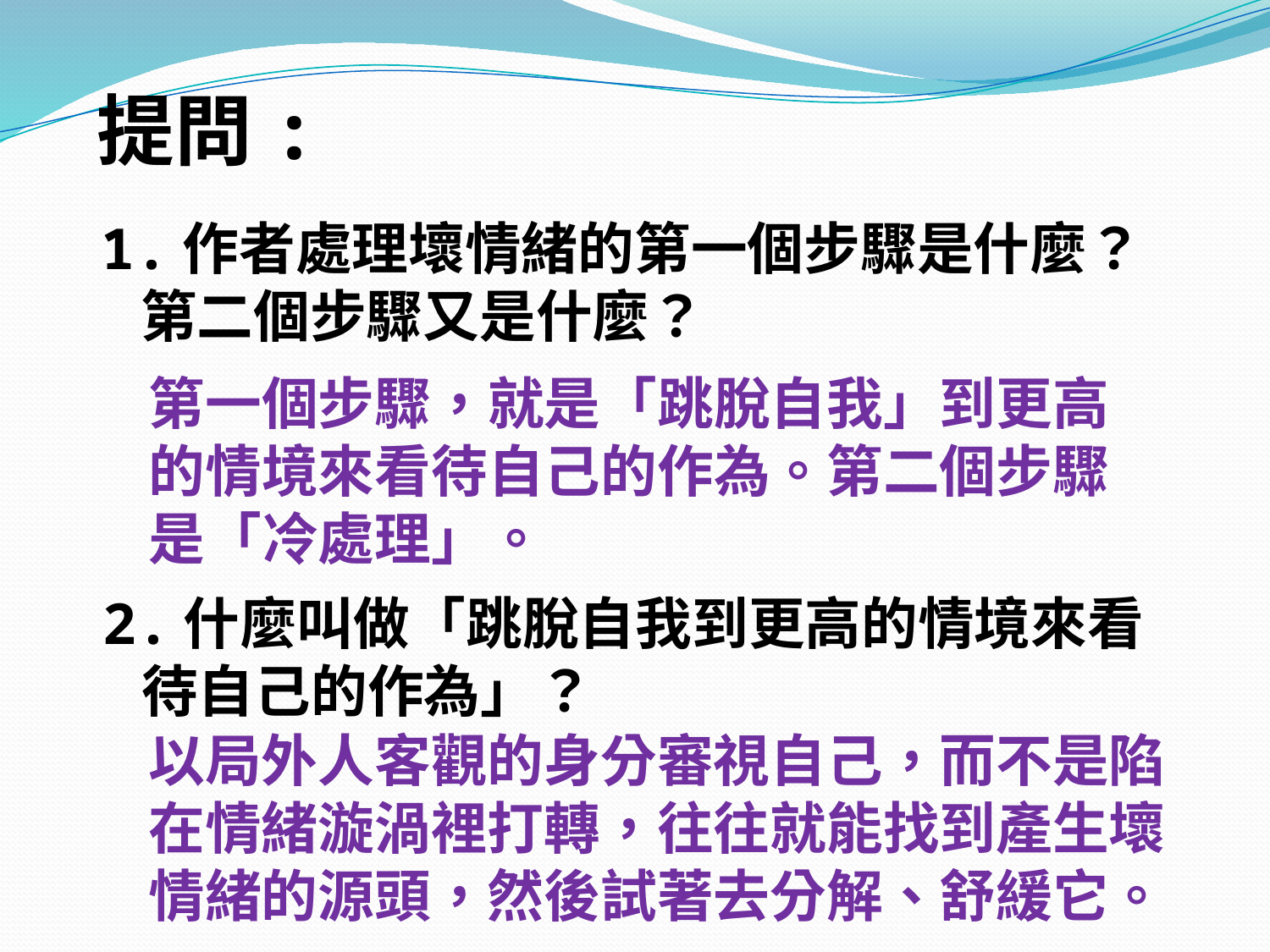

提問:
1.作者處理壞情緒的第一個步驟是什麼？
  第二個步驟又是什麼？
第一個步驟，就是「跳脫自我」到更高的情境來看待自己的作為。第二個步驟是「冷處理」。
2.什麼叫做「跳脫自我到更高的情境來看
  待自己的作為」？
以局外人客觀的身分審視自己，而不是陷在情緒漩渦裡打轉，往往就能找到產生壞情緒的源頭，然後試著去分解、舒緩它。